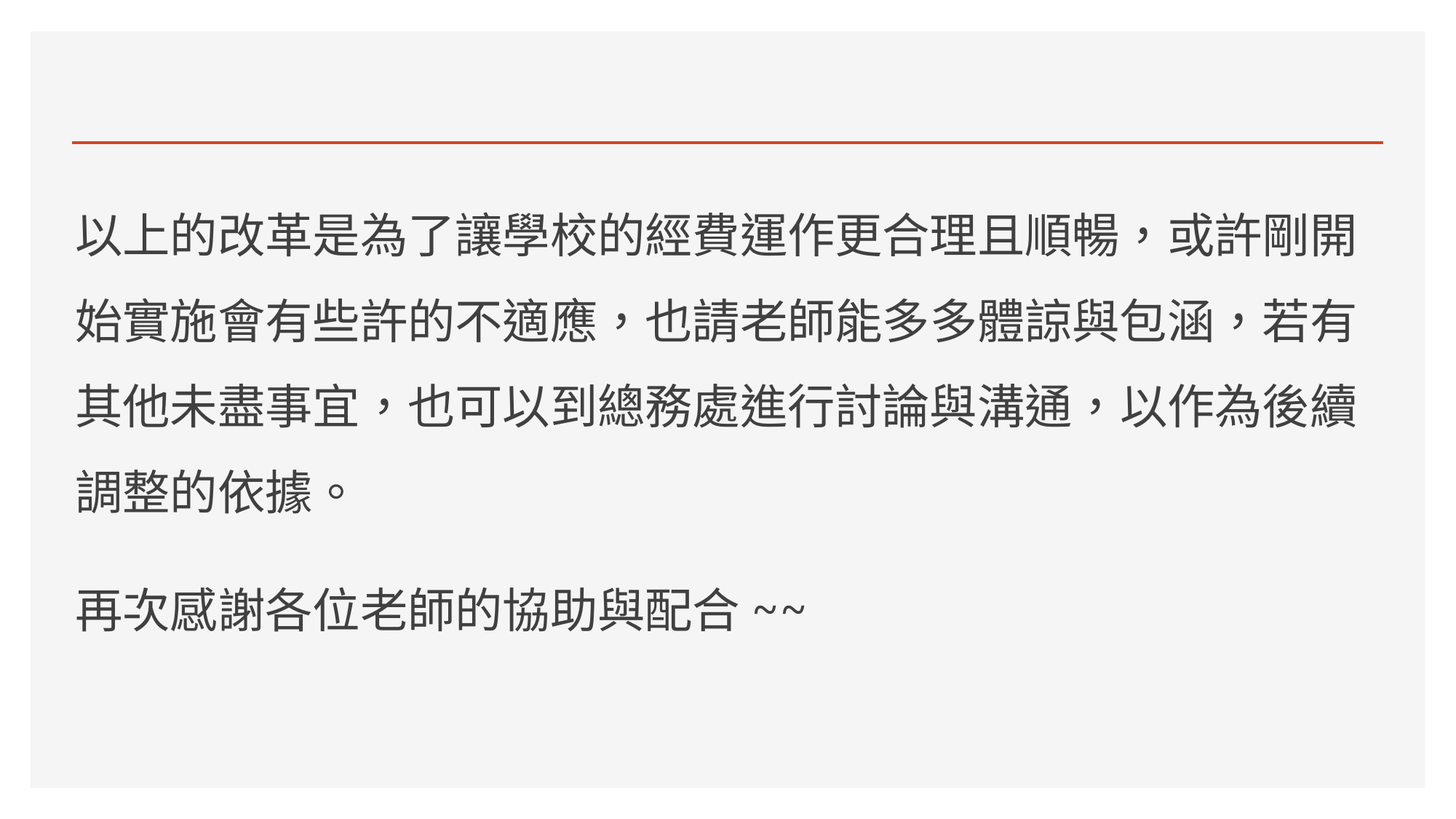

#
以上的改革是為了讓學校的經費運作更合理且順暢，或許剛開始實施會有些許的不適應，也請老師能多多體諒與包涵，若有其他未盡事宜，也可以到總務處進行討論與溝通，以作為後續調整的依據。
再次感謝各位老師的協助與配合~~